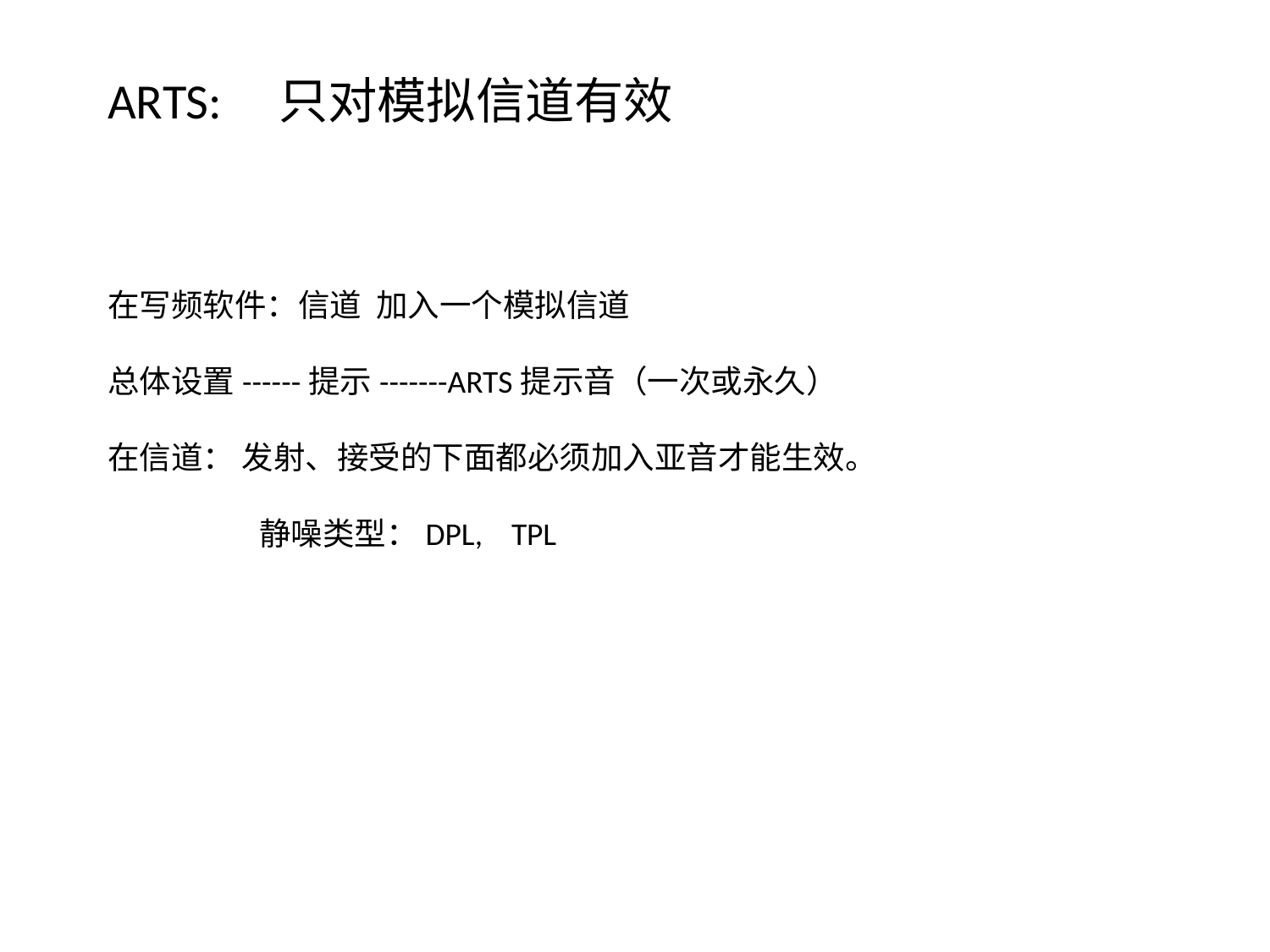

ARTS:    只对模拟信道有效

在写频软件：信道  加入一个模拟信道

总体设置------提示-------ARTS提示音（一次或永久）

在信道： 发射、接受的下面都必须加入亚音才能生效。

                    静噪类型：DPL,    TPL